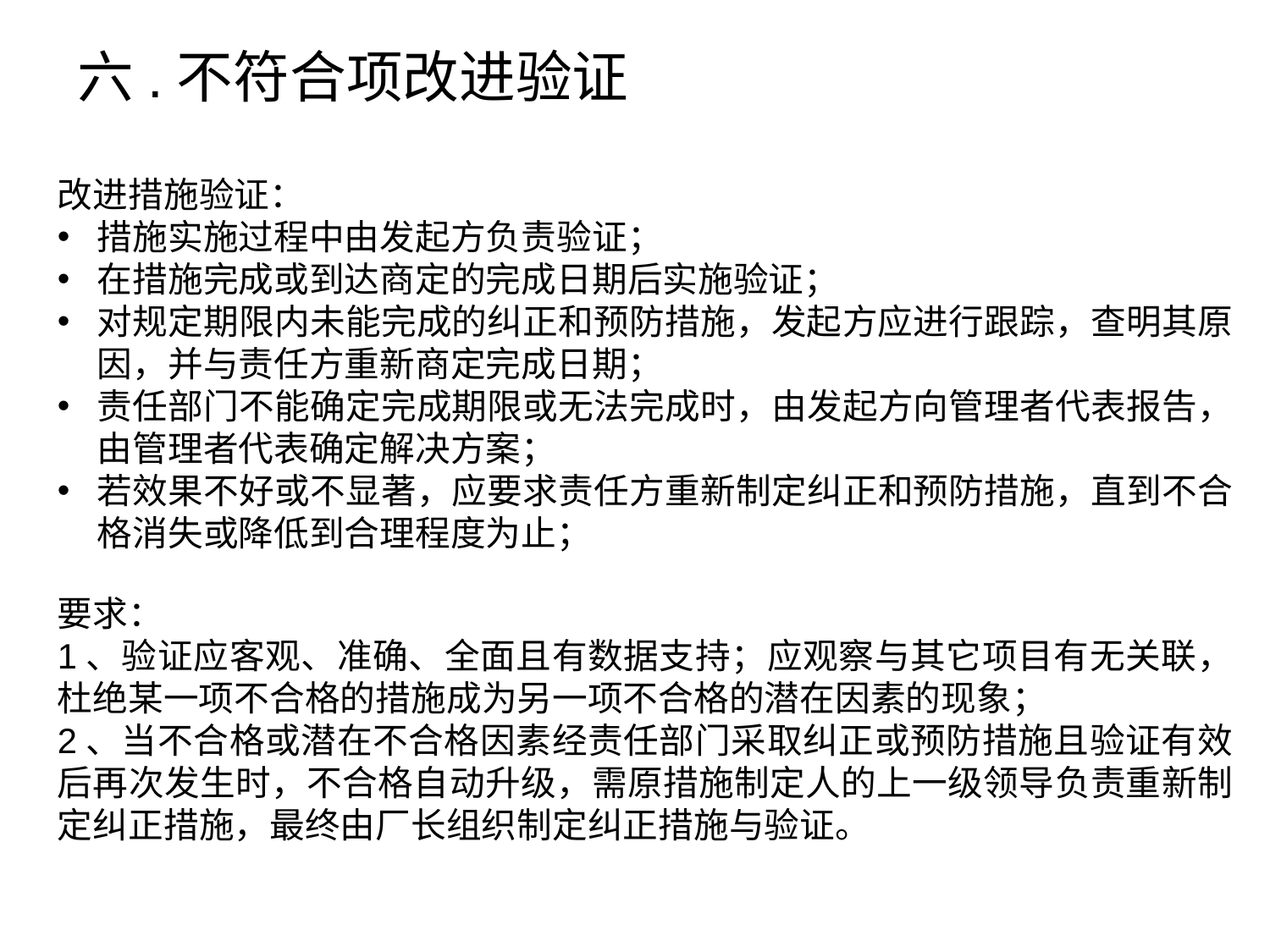

# 六.不符合项改进验证
改进措施验证：
措施实施过程中由发起方负责验证；
在措施完成或到达商定的完成日期后实施验证；
对规定期限内未能完成的纠正和预防措施，发起方应进行跟踪，查明其原因，并与责任方重新商定完成日期；
责任部门不能确定完成期限或无法完成时，由发起方向管理者代表报告，由管理者代表确定解决方案；
若效果不好或不显著，应要求责任方重新制定纠正和预防措施，直到不合格消失或降低到合理程度为止；

要求：
1、验证应客观、准确、全面且有数据支持；应观察与其它项目有无关联，杜绝某一项不合格的措施成为另一项不合格的潜在因素的现象；
2、当不合格或潜在不合格因素经责任部门采取纠正或预防措施且验证有效后再次发生时，不合格自动升级，需原措施制定人的上一级领导负责重新制定纠正措施，最终由厂长组织制定纠正措施与验证。